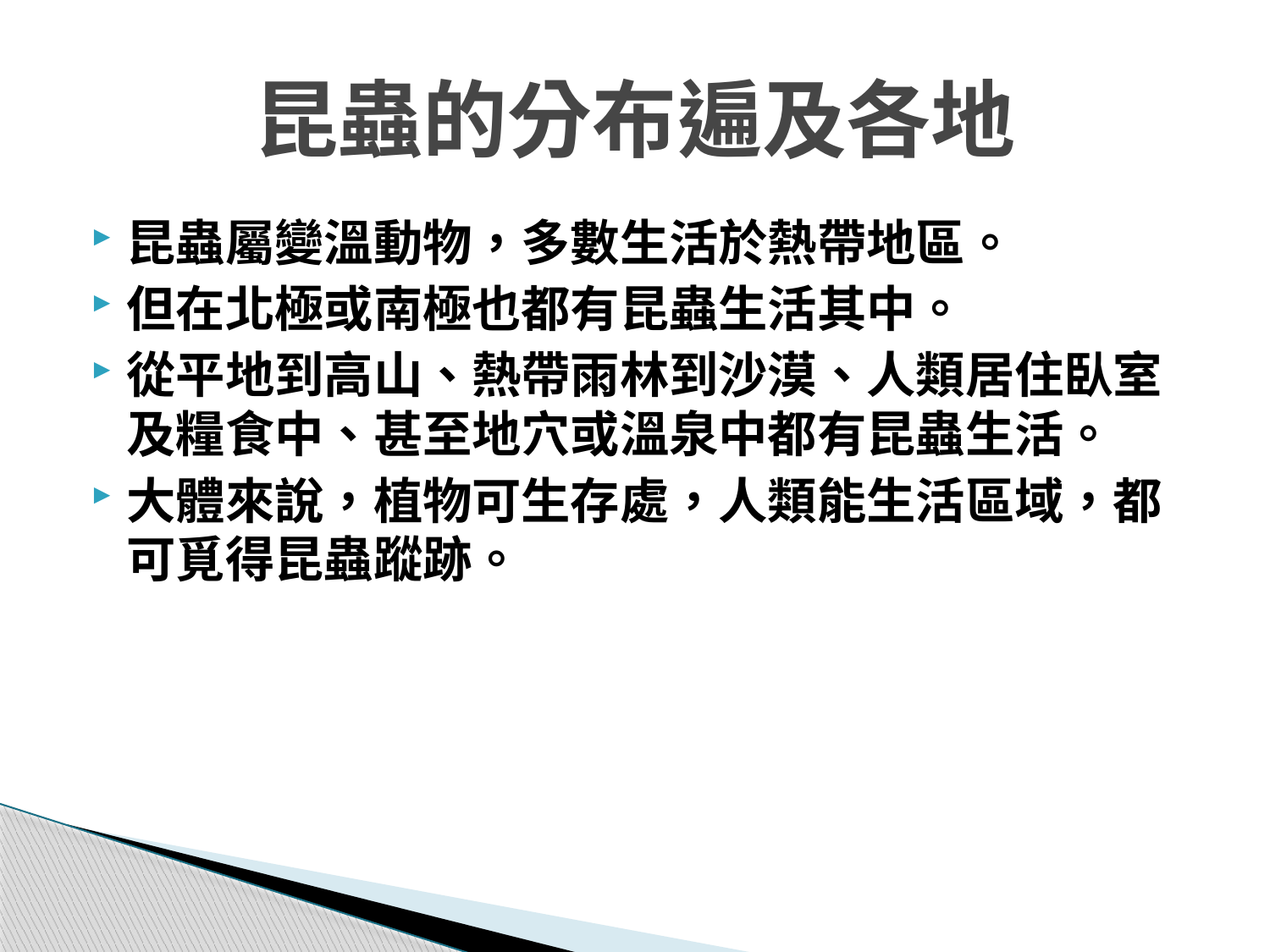

# 昆蟲的分布遍及各地
昆蟲屬變溫動物，多數生活於熱帶地區。
但在北極或南極也都有昆蟲生活其中。
從平地到高山、熱帶雨林到沙漠、人類居住臥室及糧食中、甚至地穴或溫泉中都有昆蟲生活。
大體來說，植物可生存處，人類能生活區域，都可覓得昆蟲蹤跡。